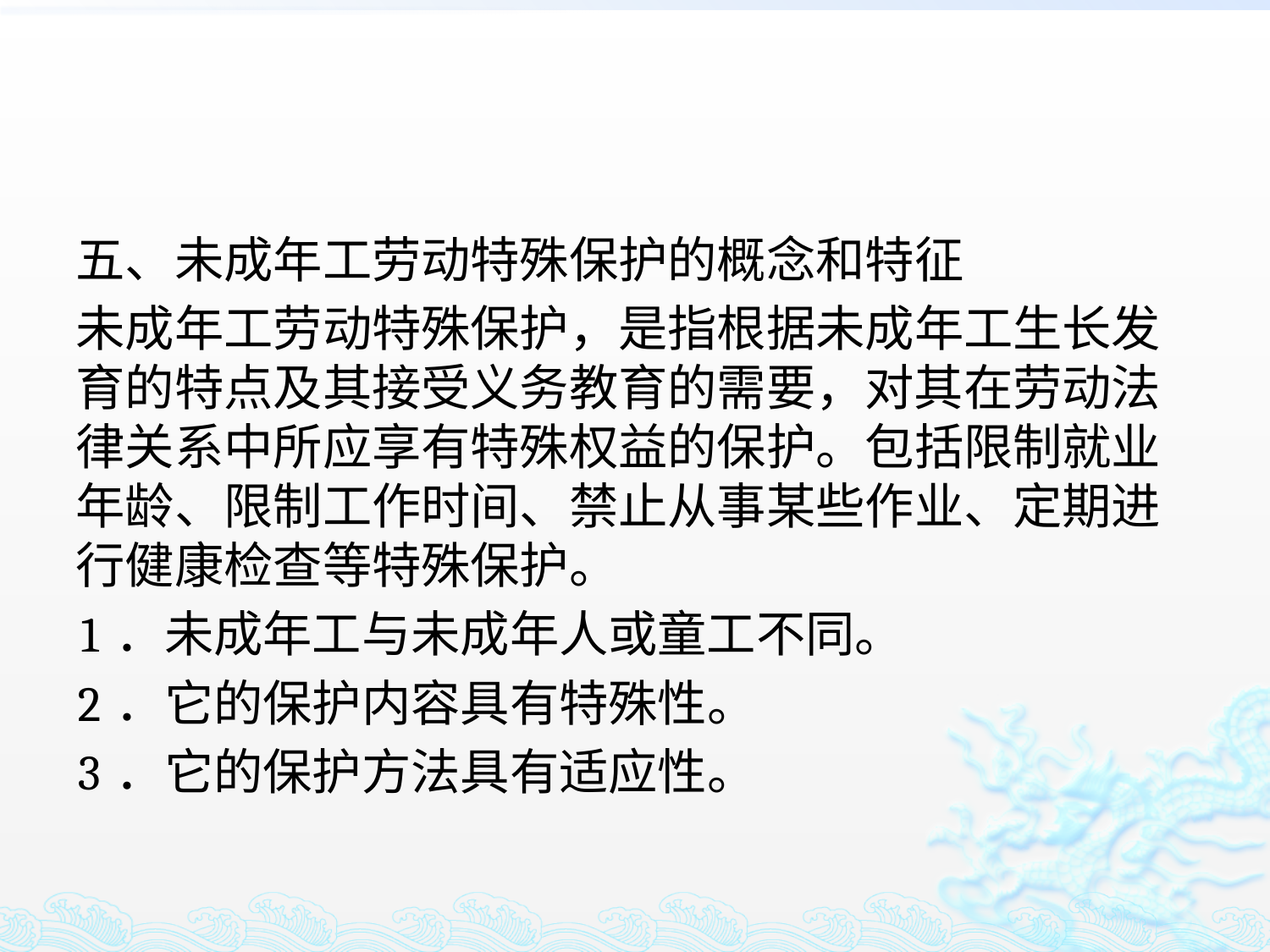

#
五、未成年工劳动特殊保护的概念和特征
未成年工劳动特殊保护，是指根据未成年工生长发育的特点及其接受义务教育的需要，对其在劳动法律关系中所应享有特殊权益的保护。包括限制就业年龄、限制工作时间、禁止从事某些作业、定期进行健康检查等特殊保护。
1．未成年工与未成年人或童工不同。
2．它的保护内容具有特殊性。
3．它的保护方法具有适应性。